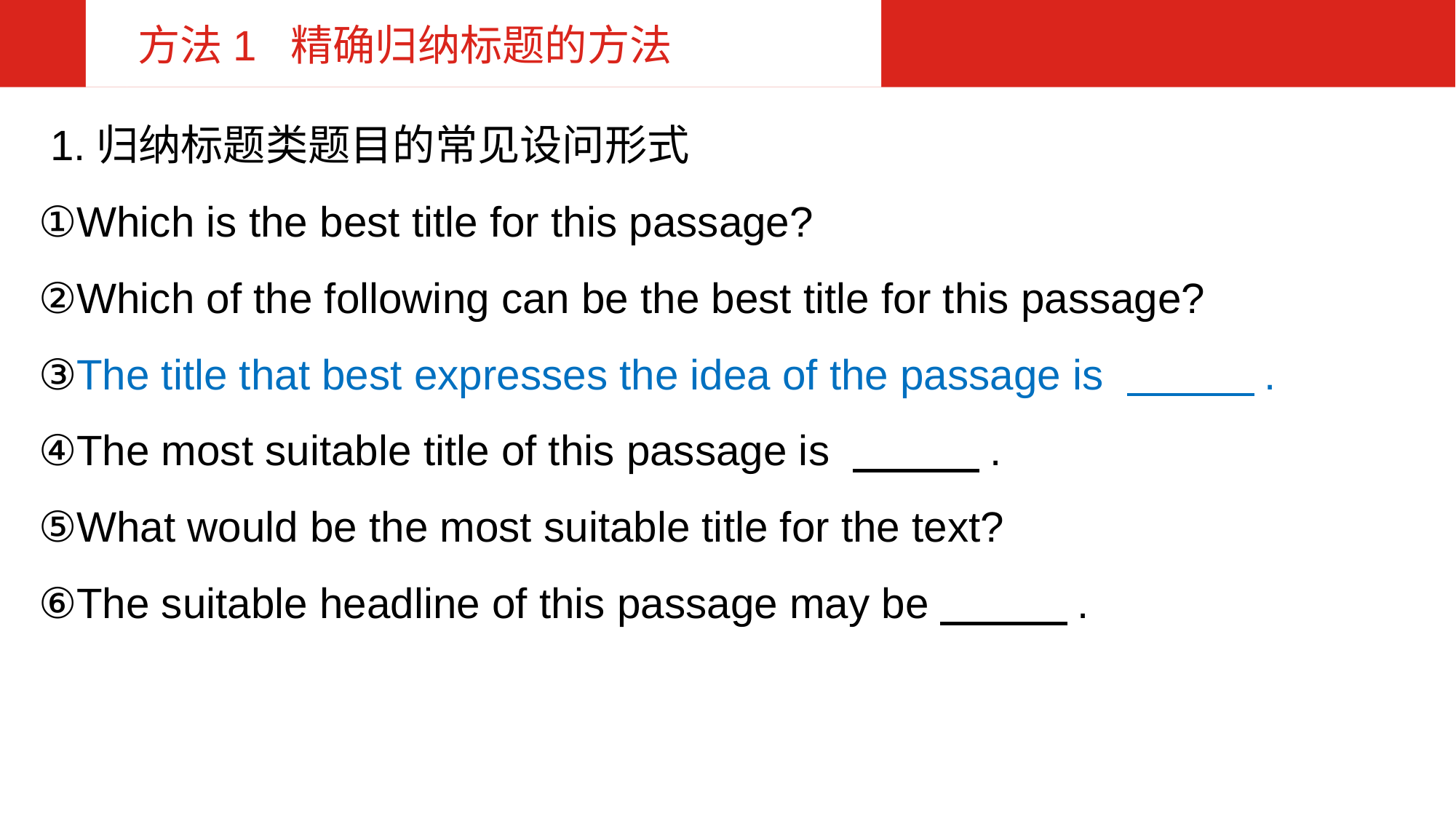

方法1  精确归纳标题的方法

 1.归纳标题类题目的常见设问形式
①Which is the best title for this passage?
②Which of the following can be the best title for this passage?
③The title that best expresses the idea of the passage is 　　　.
④The most suitable title of this passage is 　　　.
⑤What would be the most suitable title for the text?
⑥The suitable headline of this passage may be　　　.